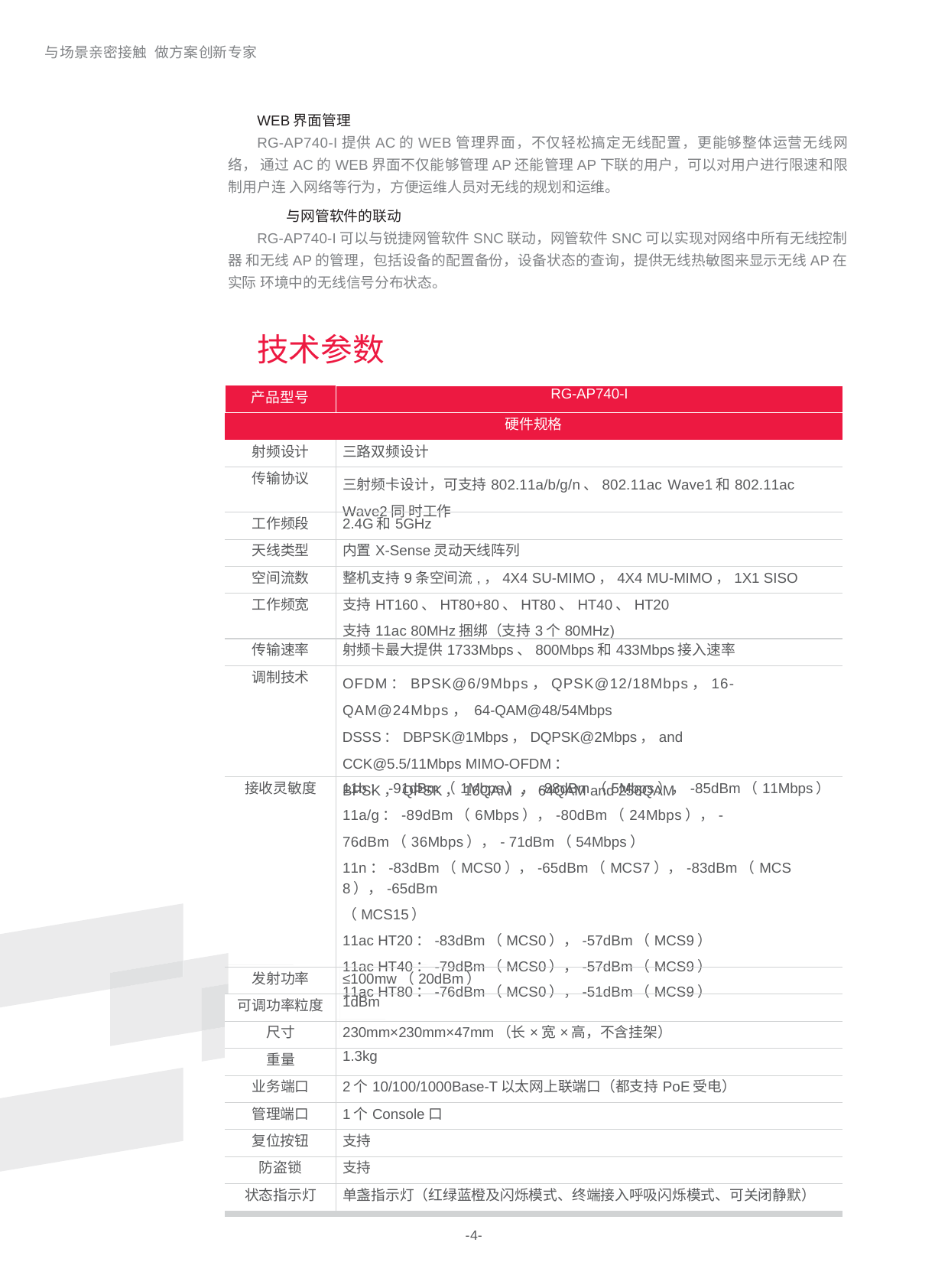

与场景亲密接触  做方案创新专家
WEB界面管理
RG-AP740-I提供AC的WEB管理界面，不仅轻松搞定无线配置，更能够整体运营无线网络， 通过AC的WEB界面不仅能够管理AP还能管理AP下联的用户，可以对用户进行限速和限制用户连 入网络等行为，方便运维人员对无线的规划和运维。
与网管软件的联动
RG-AP740-I可以与锐捷网管软件SNC联动，网管软件SNC可以实现对网络中所有无线控制器 和无线AP的管理，包括设备的配置备份，设备状态的查询，提供无线热敏图来显示无线AP在实际 环境中的无线信号分布状态。

技术参数
| 产品型号 | RG-AP740-I |
| --- | --- |
| 硬件规格 |  |
| 射频设计 | 三路双频设计 |
| 传输协议 | 三射频卡设计，可支持802.11a/b/g/n、802.11ac Wave1和802.11ac Wave2同 时工作 |
| 工作频段 | 2.4G和5GHz |
| 天线类型 | 内置X-Sense灵动天线阵列 |
| 空间流数 | 整机支持9条空间流,，4X4 SU-MIMO，4X4 MU-MIMO，1X1 SISO |
| 工作频宽 | 支持HT160、HT80+80、HT80、HT40、HT20 支持11ac 80MHz捆绑（支持3个80MHz) |
| 传输速率 | 射频卡最大提供1733Mbps、800Mbps和433Mbps接入速率 |
| 调制技术 | OFDM：BPSK@6/9Mbps，QPSK@12/18Mbps，16-QAM@24Mbps， 64-QAM@48/54Mbps DSSS：DBPSK@1Mbps，DQPSK@2Mbps，and CCK@5.5/11Mbps MIMO-OFDM：BPSK，QPSK，16QAM ，64QAM and 256QAM |
| 接收灵敏度 | 11b：-91dBm（1Mbps），-88dBm（5Mbps），-85dBm（11Mbps） 11a/g：-89dBm（6Mbps），-80dBm（24Mbps），-76dBm（36Mbps），- 71dBm（54Mbps） 11n：-83dBm（MCS0），-65dBm（MCS7），-83dBm（MCS8），-65dBm （MCS15） 11ac HT20：-83dBm（MCS0），-57dBm（MCS9） 11ac HT40：-79dBm（MCS0），-57dBm（MCS9） 11ac HT80：-76dBm（MCS0），-51dBm（MCS9） |
| 发射功率 | ≤100mw（20dBm） |
| 可调功率粒度 | 1dBm |
| 尺寸 | 230mm×230mm×47mm（长×宽×高，不含挂架） |
| 重量 | 1.3kg |
| 业务端口 | 2个10/100/1000Base-T以太网上联端口（都支持PoE受电） |
| 管理端口 | 1个Console口 |
| 复位按钮 | 支持 |
| 防盗锁 | 支持 |
| 状态指示灯 | 单盏指示灯（红绿蓝橙及闪烁模式、终端接入呼吸闪烁模式、可关闭静默） |

-4-